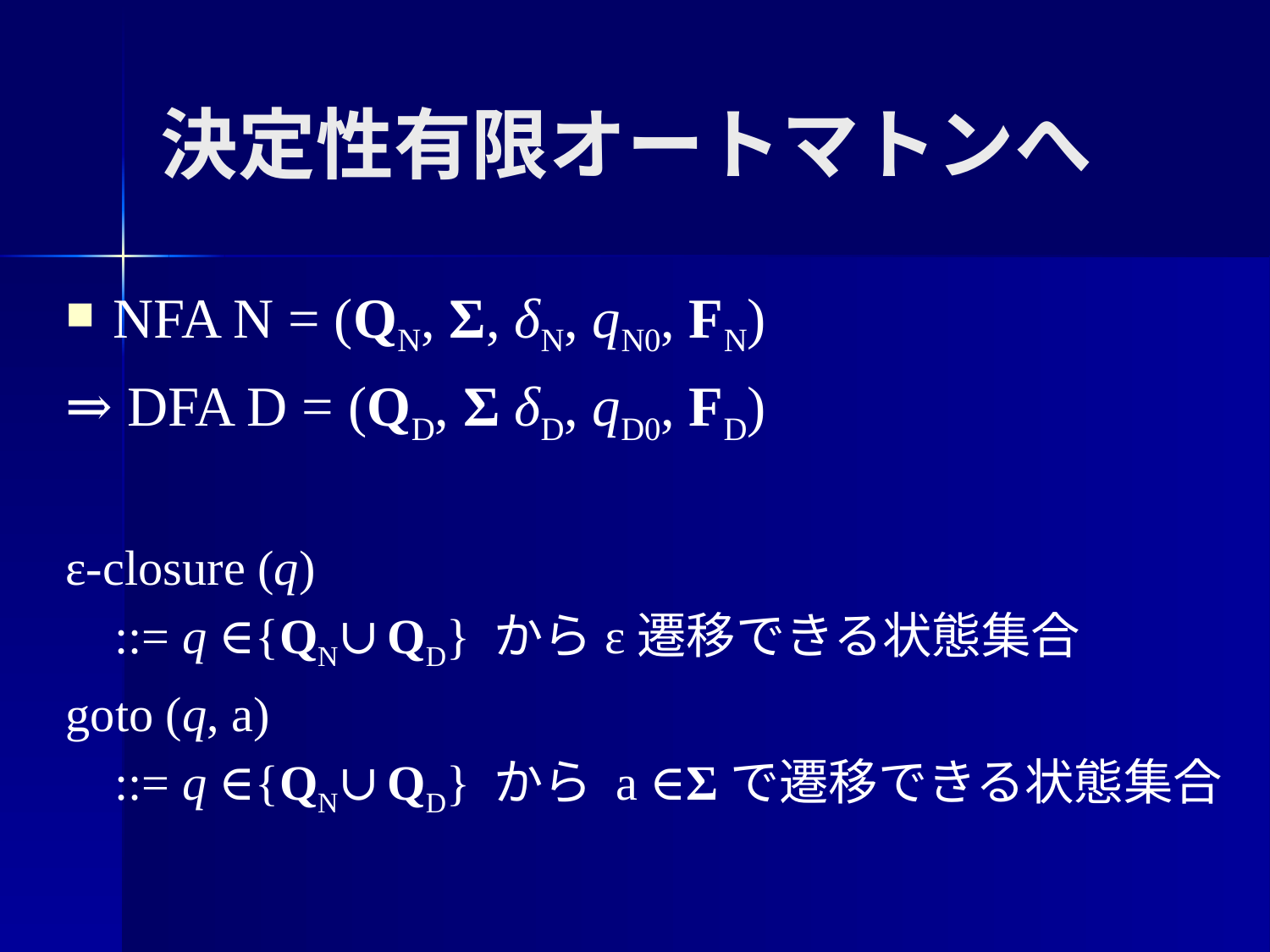

# 決定性有限オートマトンへ
NFA N = (QN, Σ, δN, qN0, FN)
⇒ DFA D = (QD, Σ δD, qD0, FD)

ε-closure (q)
    ::= q ∈{QN∪QD} からε遷移できる状態集合
goto (q, a)
    ::= q ∈{QN∪QD} から a ∈Σで遷移できる状態集合